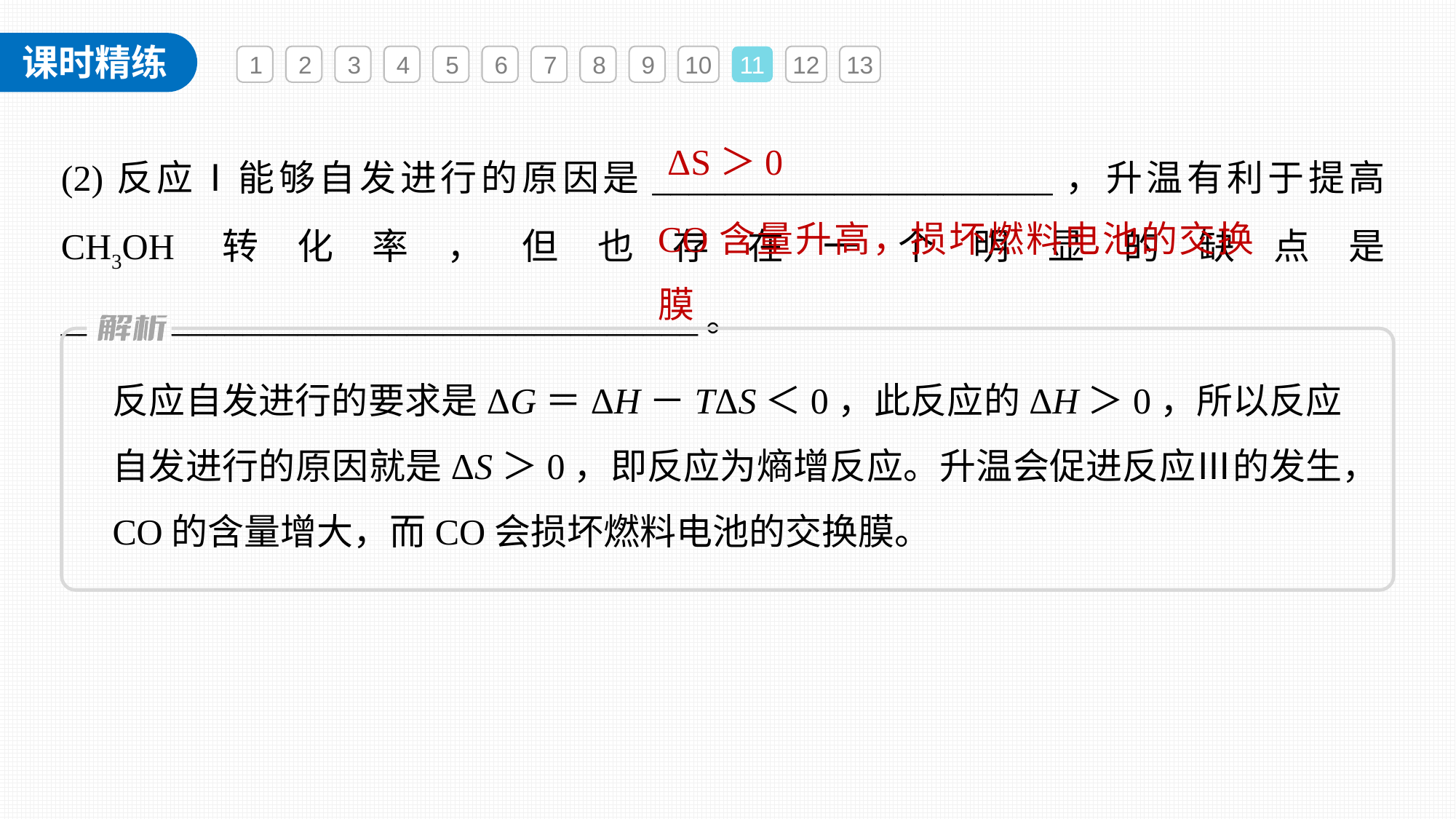

1
2
3
4
5
6
7
8
9
10
11
12
13
(2)反应Ⅰ能够自发进行的原因是______________________，升温有利于提高CH3OH转化率，但也存在一个明显的缺点是___________________________________。
ΔS＞0
CO含量升高，损坏燃料电池的交换膜

反应自发进行的要求是ΔG＝ΔH－TΔS＜0，此反应的ΔH＞0，所以反应自发进行的原因就是ΔS＞0，即反应为熵增反应。升温会促进反应Ⅲ的发生，CO的含量增大，而CO会损坏燃料电池的交换膜。